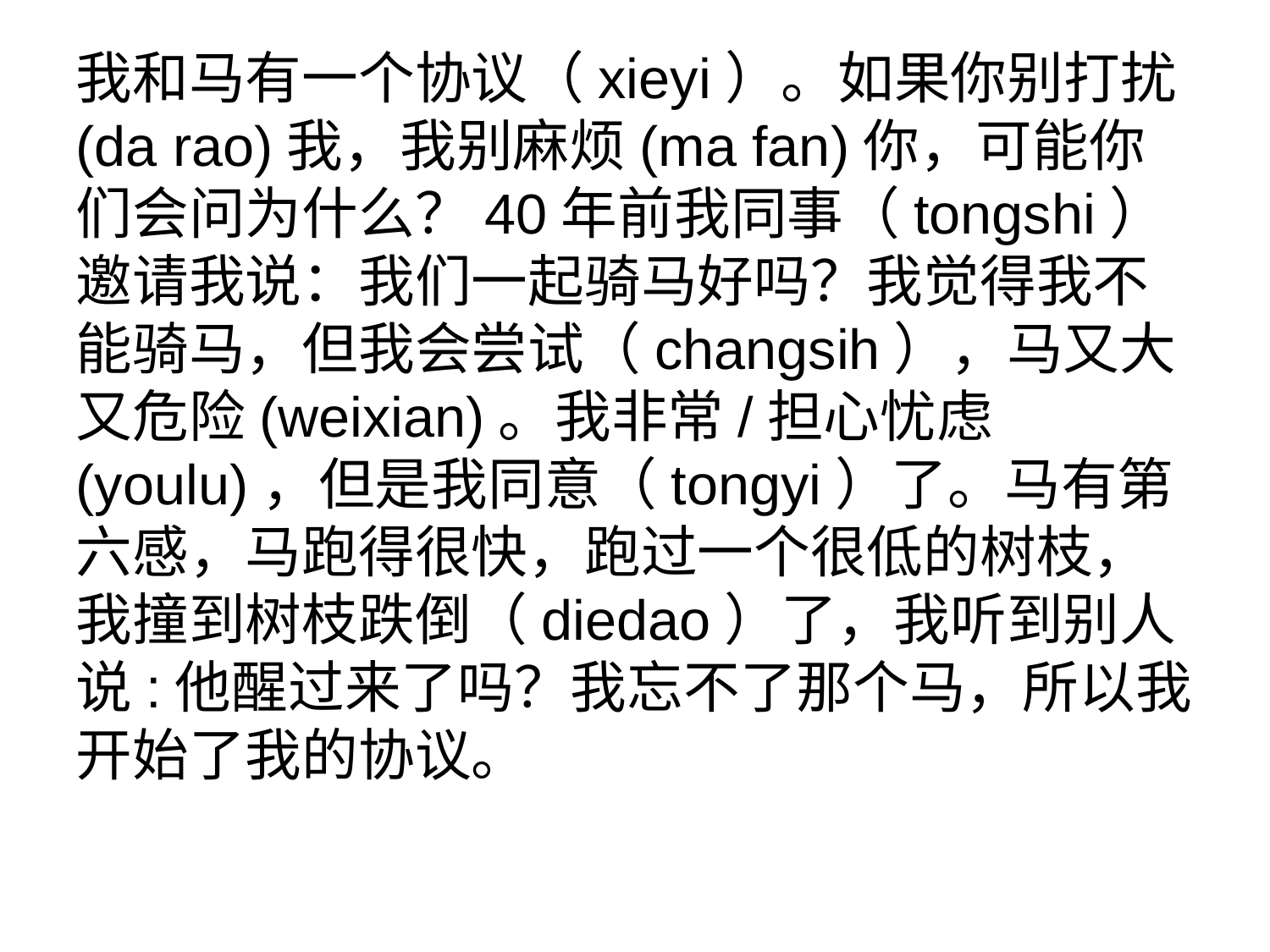

我和马有一个协议（xieyi）。如果你别打扰(da rao)我，我别麻烦(ma fan)你，可能你们会问为什么？40年前我同事（tongshi）邀请我说：我们一起骑马好吗？我觉得我不能骑马，但我会尝试（changsih），马又大又危险(weixian)。我非常/担心忧虑(youlu)，但是我同意（tongyi）了。马有第六感，马跑得很快，跑过一个很低的树枝，我撞到树枝跌倒（diedao）了，我听到别人说:他醒过来了吗？我忘不了那个马，所以我开始了我的协议。